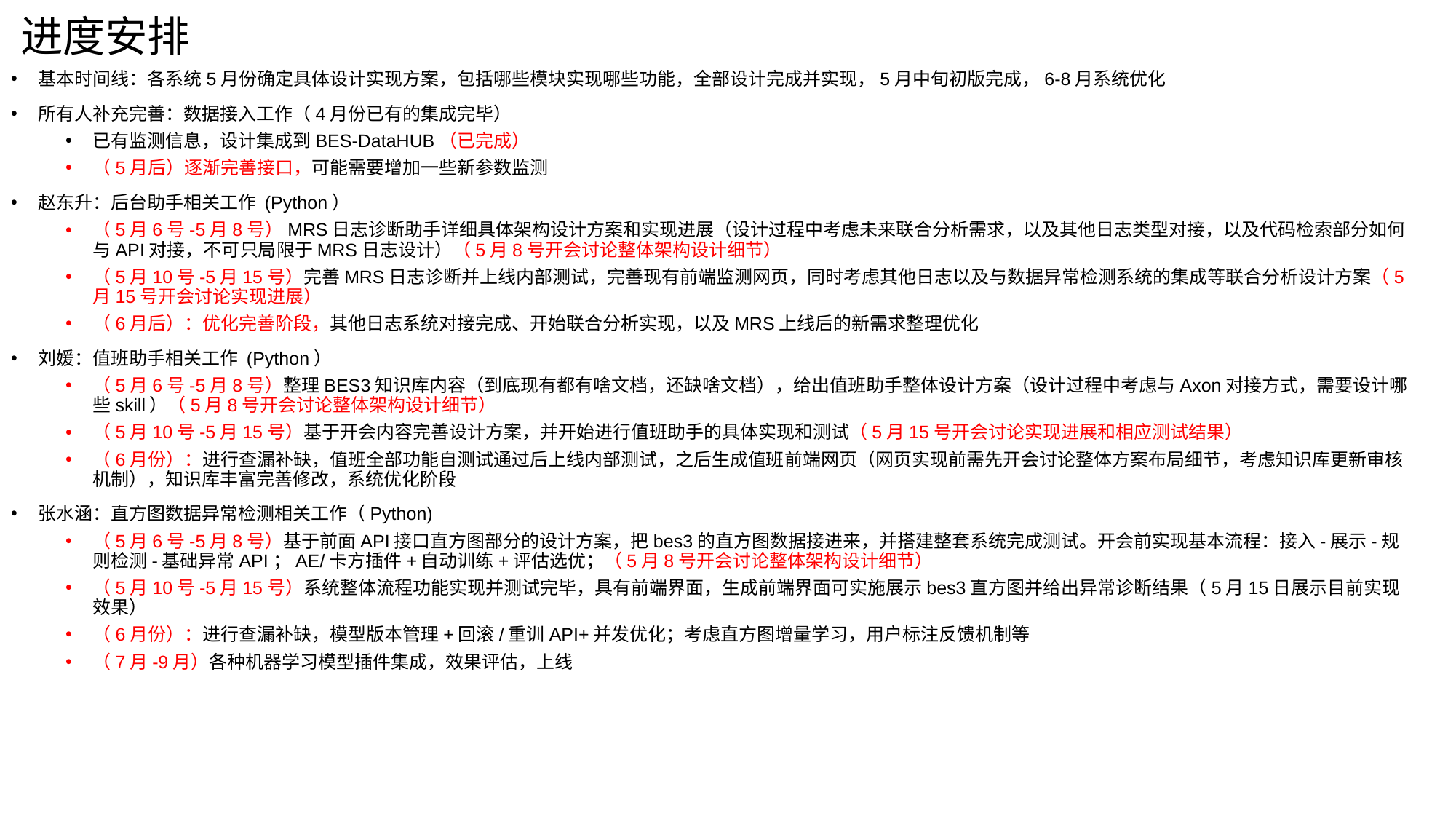

# 进度安排
基本时间线：各系统5月份确定具体设计实现方案，包括哪些模块实现哪些功能，全部设计完成并实现，5月中旬初版完成，6-8月系统优化
所有人补充完善：数据接入工作（4月份已有的集成完毕）
已有监测信息，设计集成到BES-DataHUB（已完成）
（5月后）逐渐完善接口，可能需要增加一些新参数监测
赵东升：后台助手相关工作 (Python）
（5月6号-5月8号）MRS日志诊断助手详细具体架构设计方案和实现进展（设计过程中考虑未来联合分析需求，以及其他日志类型对接，以及代码检索部分如何与API对接，不可只局限于MRS日志设计）（5月8号开会讨论整体架构设计细节）
（5月10号-5月15号）完善MRS日志诊断并上线内部测试，完善现有前端监测网页，同时考虑其他日志以及与数据异常检测系统的集成等联合分析设计方案（5月15号开会讨论实现进展）
（6月后）：优化完善阶段，其他日志系统对接完成、开始联合分析实现，以及MRS上线后的新需求整理优化
刘媛：值班助手相关工作 (Python）
（5月6号-5月8号）整理BES3知识库内容（到底现有都有啥文档，还缺啥文档），给出值班助手整体设计方案（设计过程中考虑与Axon对接方式，需要设计哪些skill）（5月8号开会讨论整体架构设计细节）
（5月10号-5月15号）基于开会内容完善设计方案，并开始进行值班助手的具体实现和测试（5月15号开会讨论实现进展和相应测试结果）
（6月份）：进行查漏补缺，值班全部功能自测试通过后上线内部测试，之后生成值班前端网页（网页实现前需先开会讨论整体方案布局细节，考虑知识库更新审核机制），知识库丰富完善修改，系统优化阶段
张水涵：直方图数据异常检测相关工作（Python)
（5月6号-5月8号）基于前面API接口直方图部分的设计方案，把bes3的直方图数据接进来，并搭建整套系统完成测试。开会前实现基本流程：接入-展示-规则检测-基础异常API；AE/卡方插件+自动训练+评估选优；（5月8号开会讨论整体架构设计细节）
（5月10号-5月15号）系统整体流程功能实现并测试完毕，具有前端界面，生成前端界面可实施展示bes3直方图并给出异常诊断结果（5月15日展示目前实现效果）
（6月份）：进行查漏补缺，模型版本管理+回滚/重训API+并发优化；考虑直方图增量学习，用户标注反馈机制等
（7月-9月）各种机器学习模型插件集成，效果评估，上线